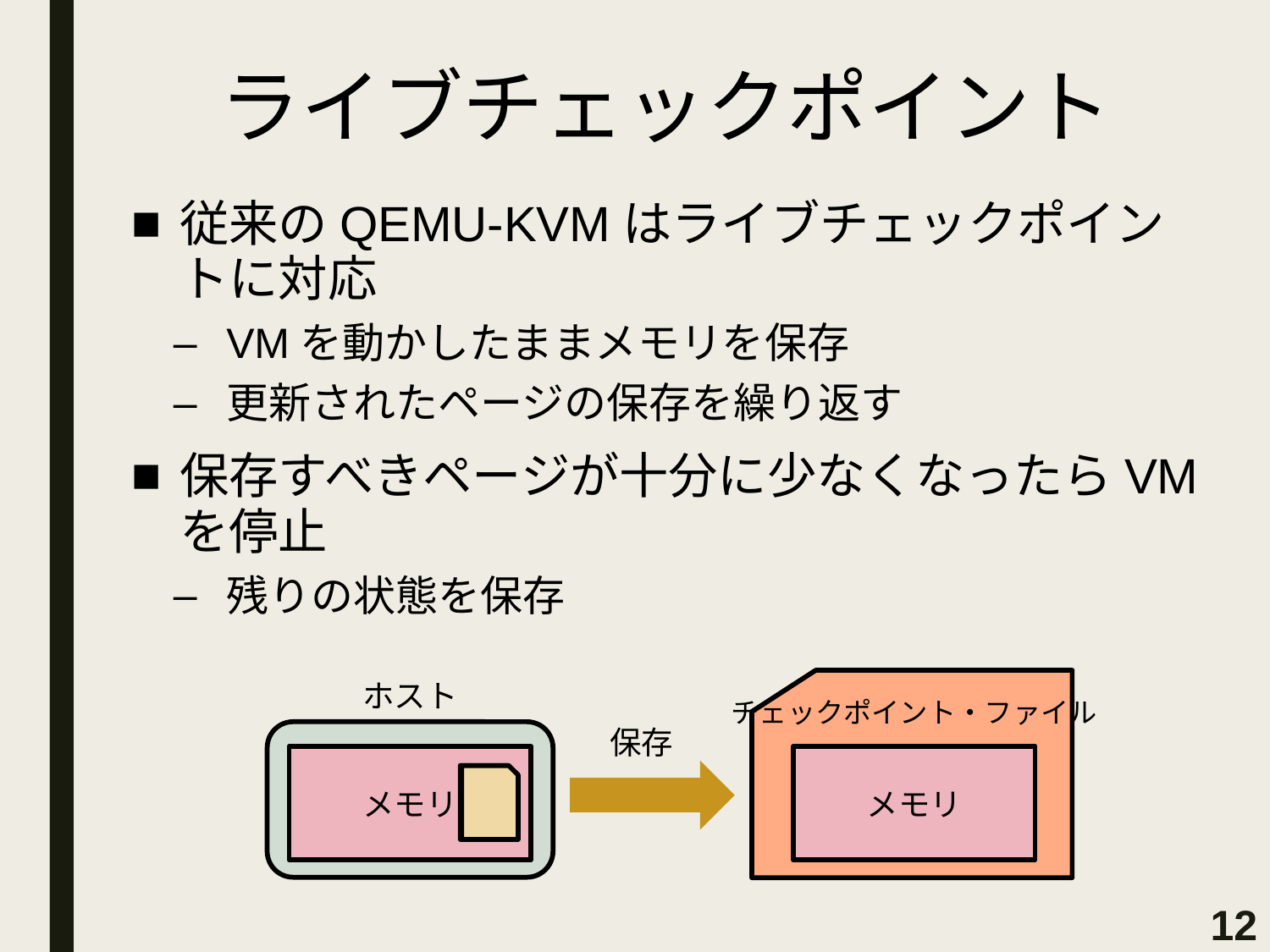

# ライブチェックポイント
従来のQEMU-KVMはライブチェックポイントに対応
VMを動かしたままメモリを保存
更新されたページの保存を繰り返す
保存すべきページが十分に少なくなったらVMを停止
残りの状態を保存
ホスト

チェックポイント・ファイル
保存

メモリ
メモリ

12